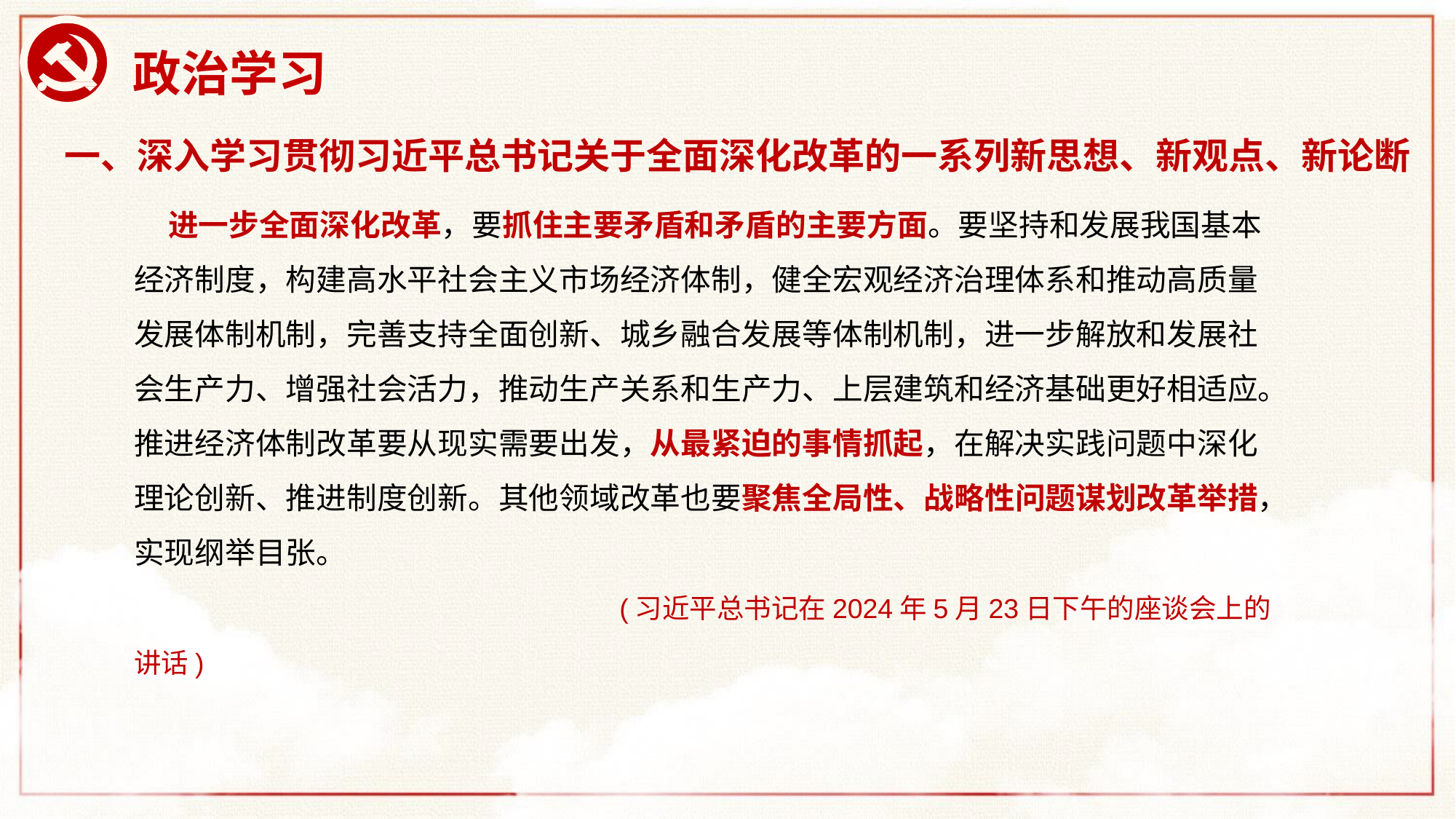

# 政治学习
一、深入学习贯彻习近平总书记关于全面深化改革的一系列新思想、新观点、新论断
    进一步全面深化改革，要抓住主要矛盾和矛盾的主要方面。要坚持和发展我国基本经济制度，构建高水平社会主义市场经济体制，健全宏观经济治理体系和推动高质量发展体制机制，完善支持全面创新、城乡融合发展等体制机制，进一步解放和发展社会生产力、增强社会活力，推动生产关系和生产力、上层建筑和经济基础更好相适应。推进经济体制改革要从现实需要出发，从最紧迫的事情抓起，在解决实践问题中深化理论创新、推进制度创新。其他领域改革也要聚焦全局性、战略性问题谋划改革举措，实现纲举目张。
                                                          (习近平总书记在2024年5月23日下午的座谈会上的讲话)